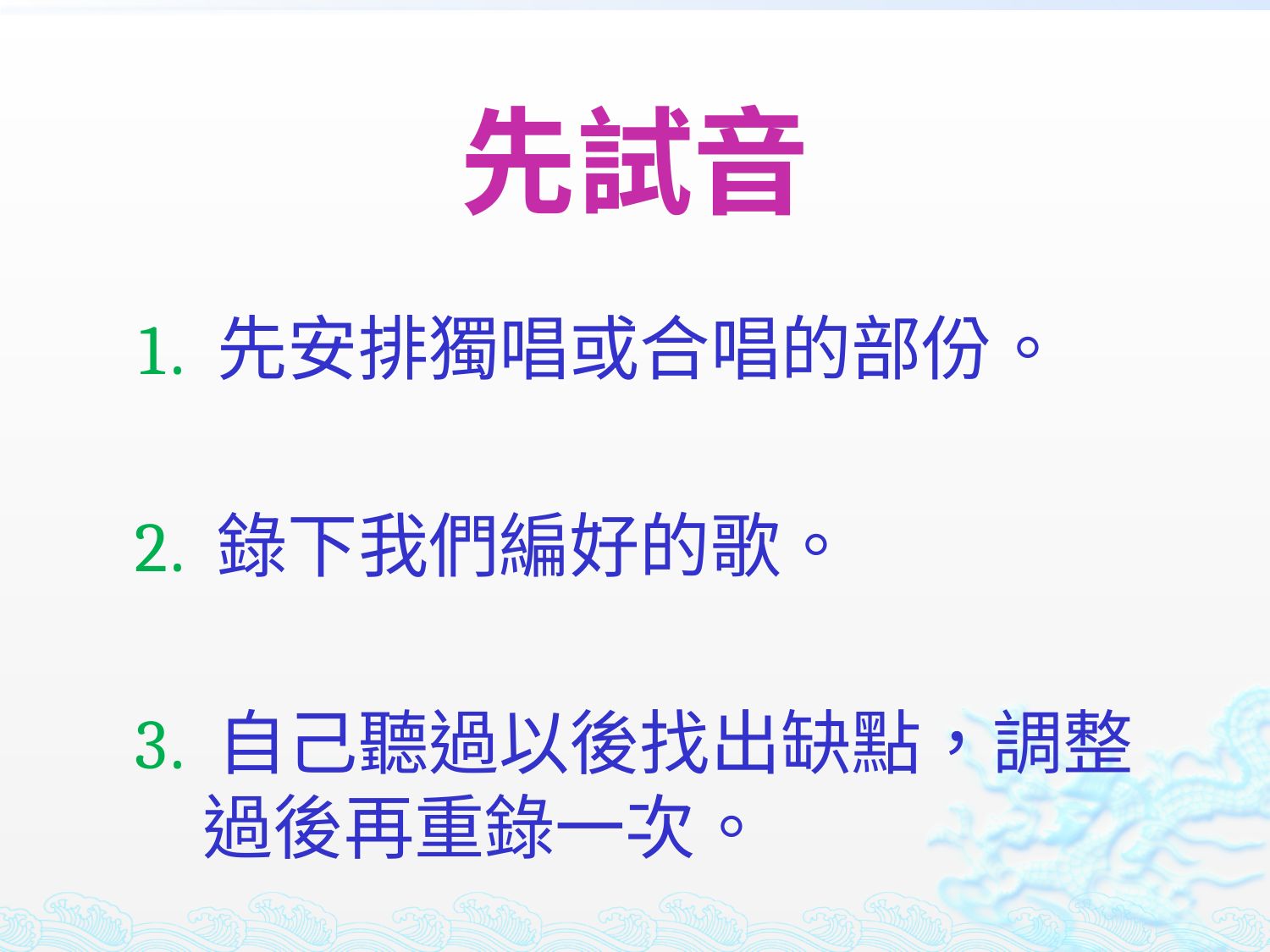

# 先試音
1. 先安排獨唱或合唱的部份。

2. 錄下我們編好的歌。

3. 自己聽過以後找出缺點，調整過後再重錄一次。